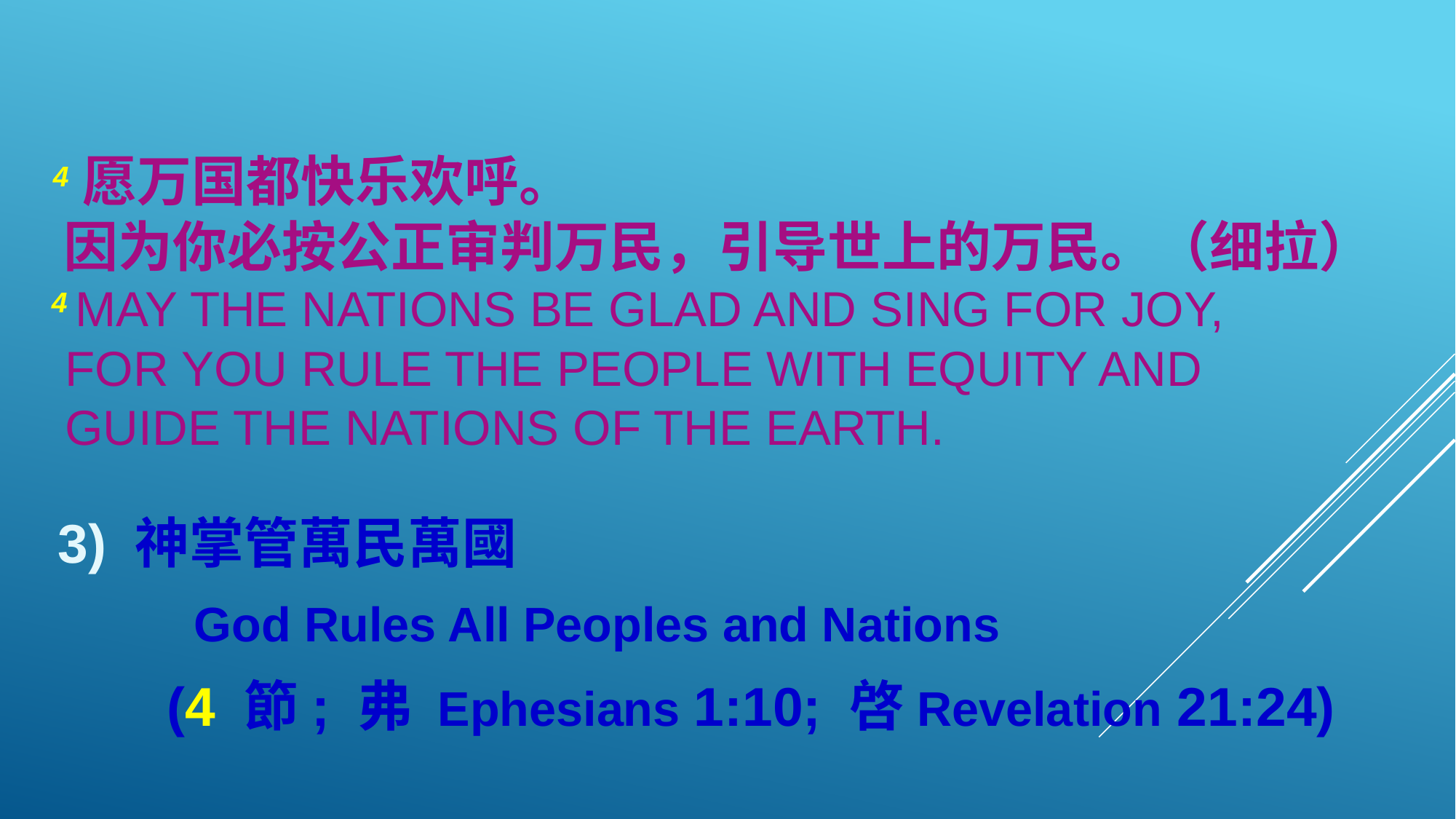

# 4 愿万国都快乐欢呼。 因为你必按公正审判万民，引导世上的万民。（细拉） 4 MAY THE NATIONS BE GLAD AND SING FOR JOY, FOR YOU RULE THE PEOPLE WITH EQUITY AND GUIDE THE NATIONS OF THE EARTH.
3) 神掌管萬民萬國
	  God Rules All Peoples and Nations
    	(4 節; 弗 Ephesians 1:10; 啓Revelation 21:24)